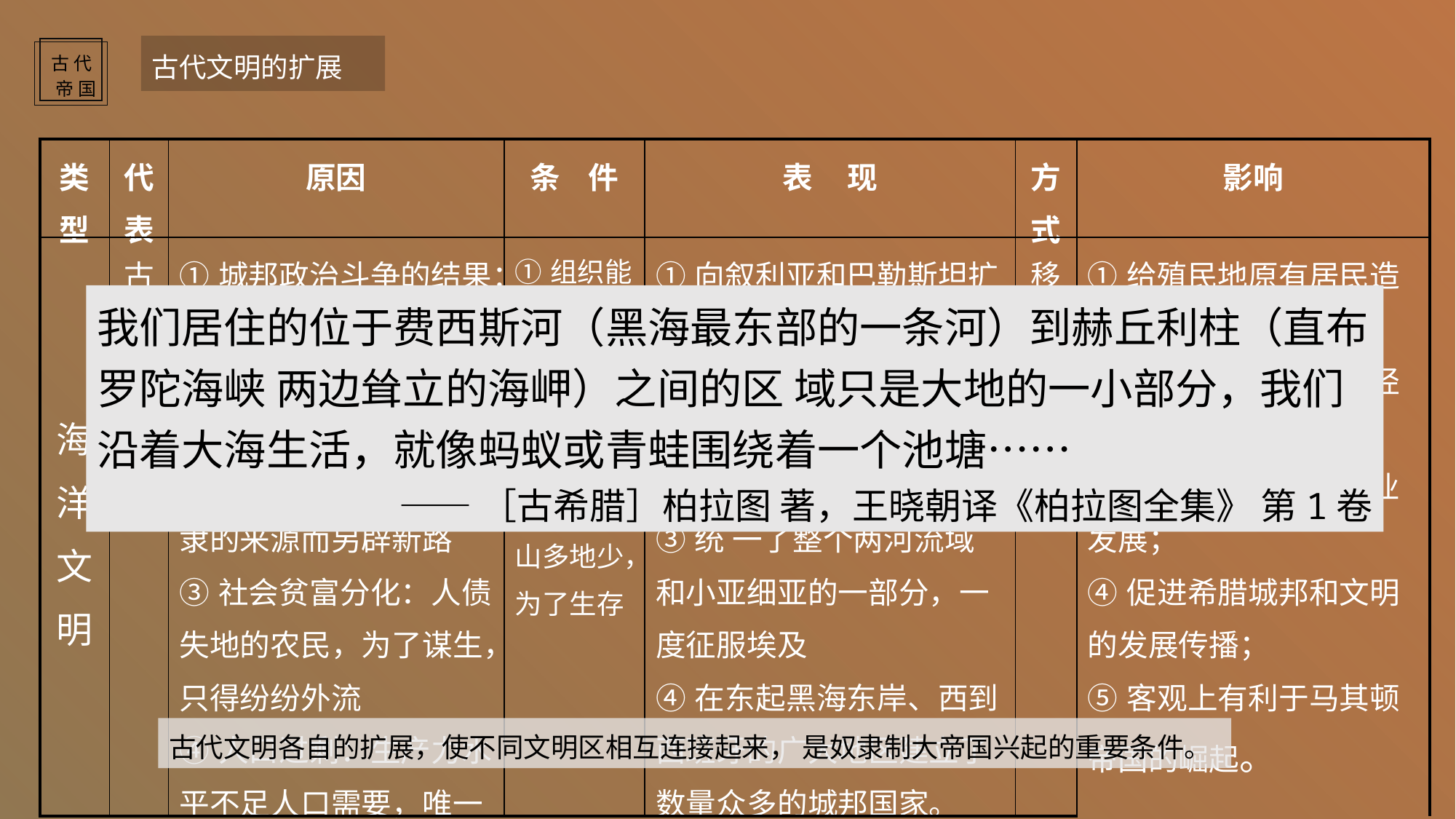

古代文明的扩展

古代帝国
| 类型 | 代表 | 原因 | 条 件 | 表 现 | 方式 | 影响 |
| --- | --- | --- | --- | --- | --- | --- |
| 海洋文明 | 古希腊文明 | ①城邦政治斗争的结果：斗争中失败的集团难以立足便纷纷外迁 ②工商业发展需要：为了寻求更多的原料和奴隶的来源而另辟新路 ③社会贫富分化：人债失地的农民，为了谋生，只得纷纷外流 ④人口过剩：生产力水平不足人口需要，唯一的出路就是强迫移民 | ①组织能力强 ②航海技术和武器先进 ③环海，山多地少，为了生存 | ①向叙利亚和巴勒斯坦扩展，达到两河流域 ②向周边地区扩张，实现两河流域的统一，势力伸展到地中海东岸 ③统 一了整个两河流域和小亚细亚的一部分，一度征服埃及 ④在东起黑海东岸、西到西班牙的广大地区建立了数量众多的城邦国家。 | 移民殖民 | ①给殖民地原有居民造成灾难； ②加强了联系，促进经济文化交流； ③促进了古希腊工商业发展； ④促进希腊城邦和文明的发展传播； ⑤客观上有利于马其顿帝国的崛起。 |
我们居住的位于费西斯河（黑海最东部的一条河）到赫丘利柱（直布罗陀海峡 两边耸立的海岬）之间的区 域只是大地的一小部分，我们沿着大海生活，就像蚂蚁或青蛙围绕着一个池塘……
——［古希腊］柏拉图 著，王晓朝译《柏拉图全集》 第1卷
古代文明各自的扩展，使不同文明区相互连接起来， 是奴隶制大帝国兴起的重要条件。